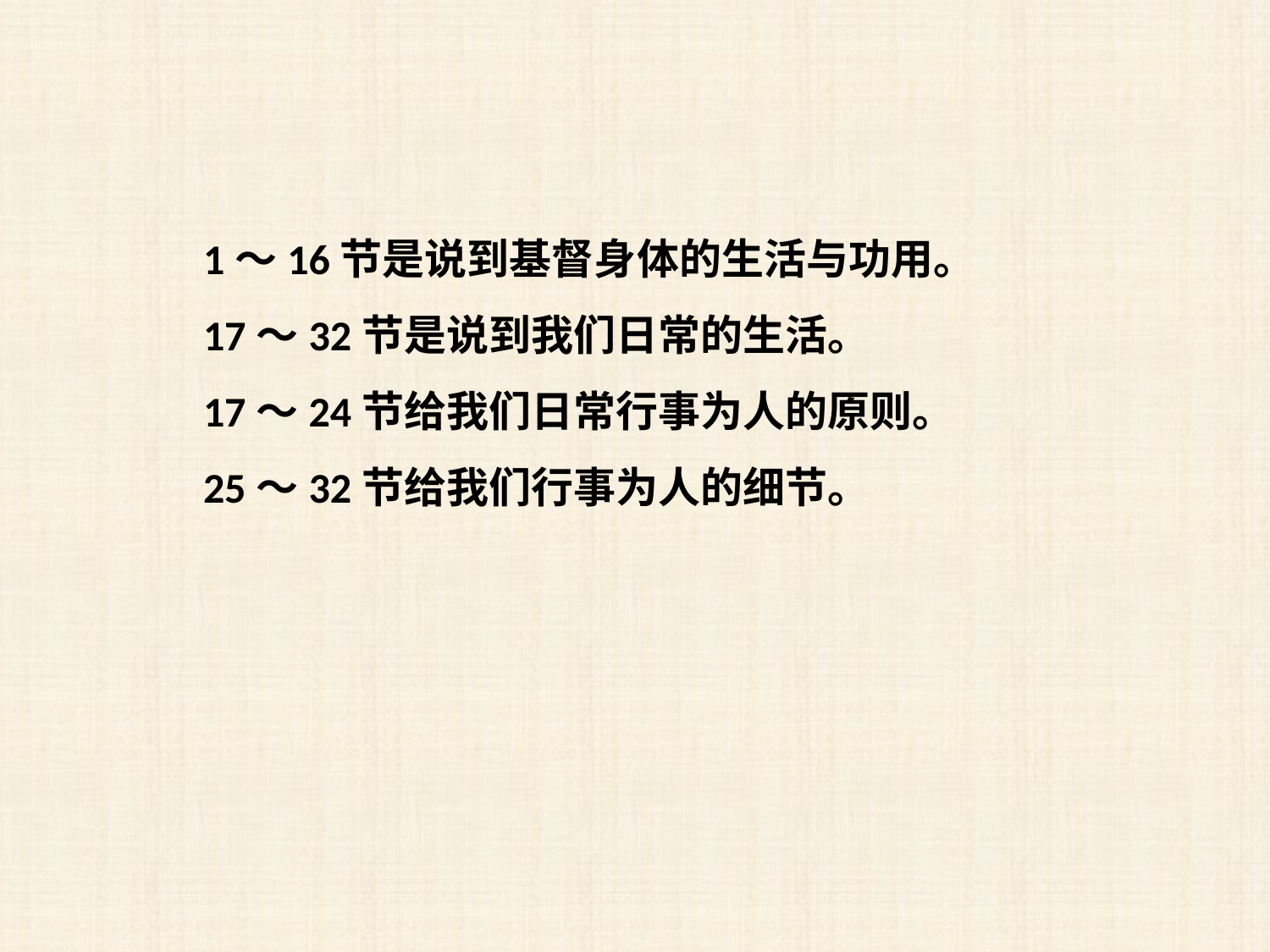

1～16节是说到基督身体的生活与功用。
17～32节是说到我们日常的生活。
17～24节给我们日常行事为人的原则。
25～32节给我们行事为人的细节。